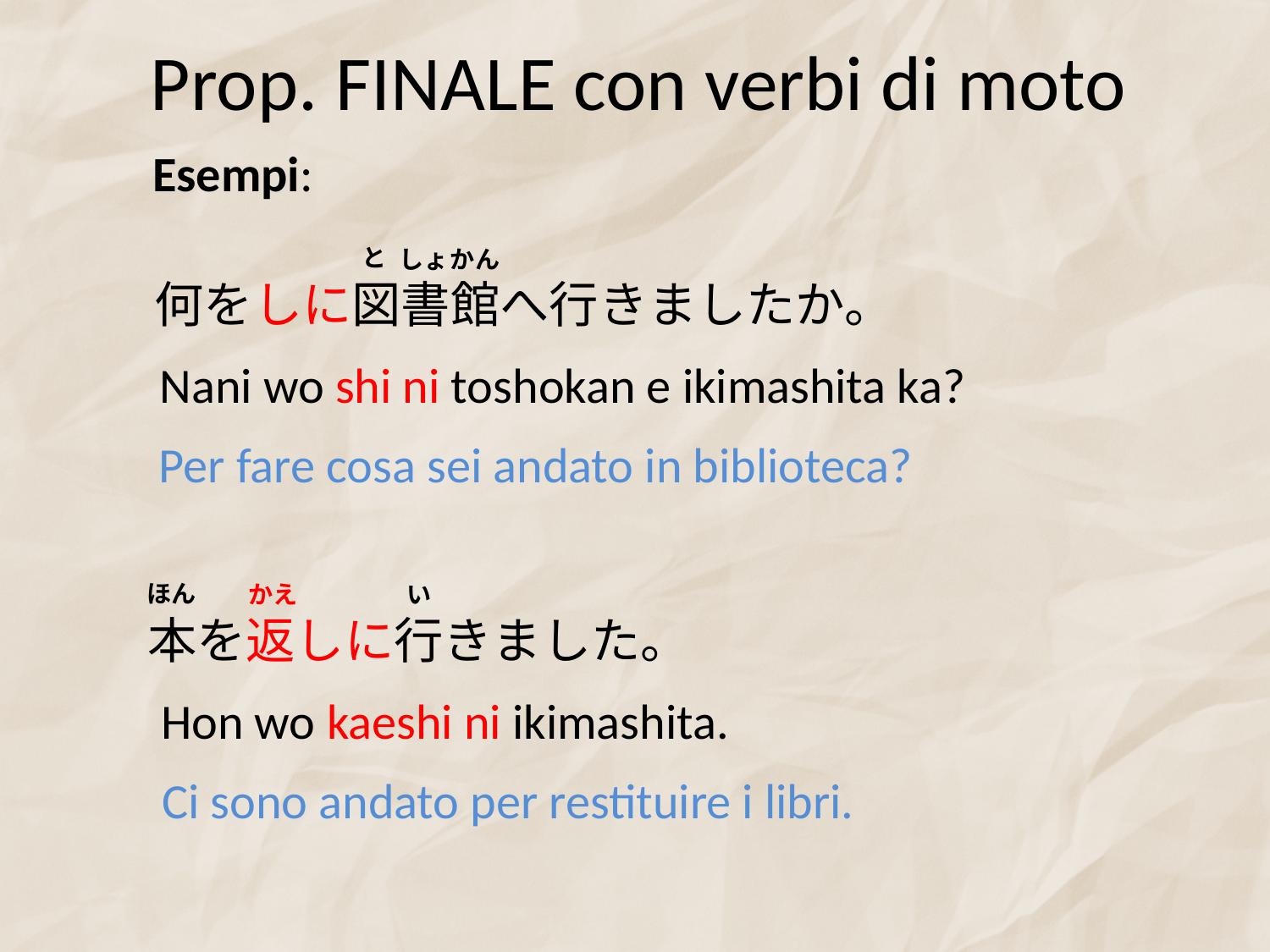

# Prop. FINALE con verbi di moto
Esempi:
と
かん
しょ
何をしに図書館へ行きましたか。
Nani wo shi ni toshokan e ikimashita ka?
Per fare cosa sei andato in biblioteca?
ほん
かえ
い
本を返しに行きました。
Hon wo kaeshi ni ikimashita.
Ci sono andato per restituire i libri.